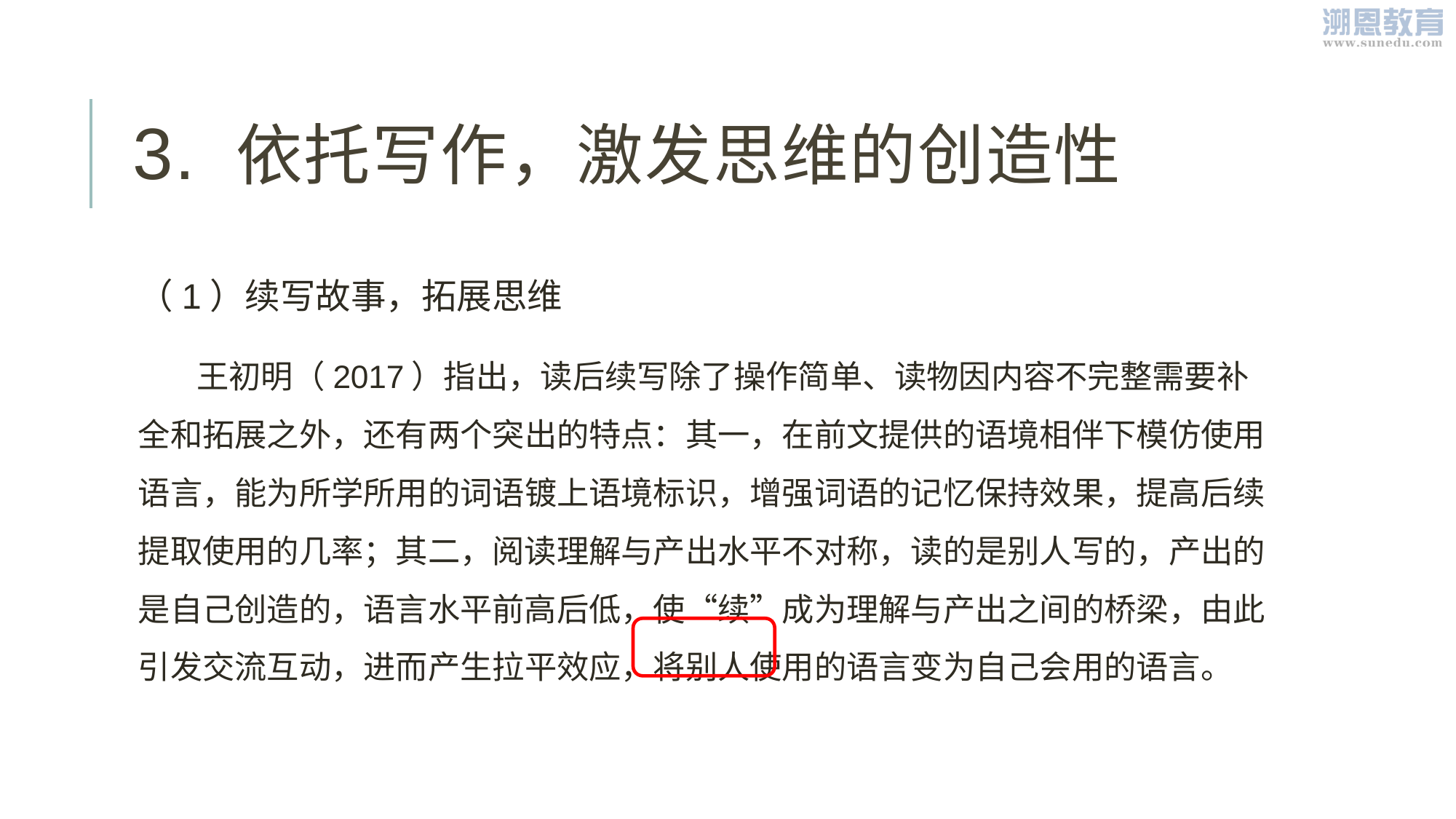

# 3. 依托写作，激发思维的创造性
（1）续写故事，拓展思维
       王初明（2017）指出，读后续写除了操作简单、读物因内容不完整需要补全和拓展之外，还有两个突出的特点：其一，在前文提供的语境相伴下模仿使用语言，能为所学所用的词语镀上语境标识，增强词语的记忆保持效果，提高后续提取使用的几率；其二，阅读理解与产出水平不对称，读的是别人写的，产出的是自己创造的，语言水平前高后低，使“续”成为理解与产出之间的桥梁，由此引发交流互动，进而产生拉平效应，将别人使用的语言变为自己会用的语言。